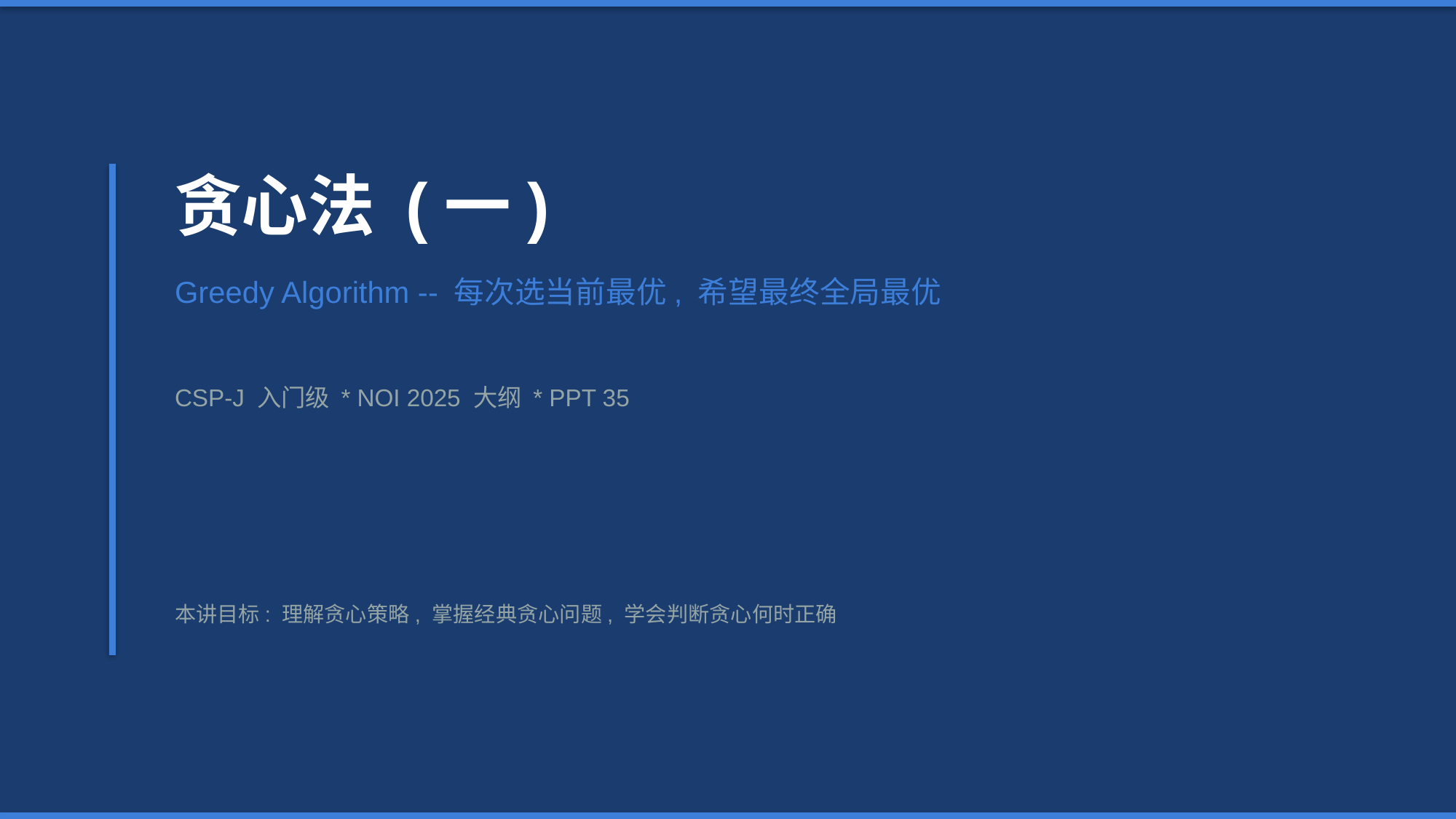

贪心法 (一)
Greedy Algorithm -- 每次选当前最优, 希望最终全局最优
CSP-J 入门级 * NOI 2025 大纲 * PPT 35
本讲目标: 理解贪心策略, 掌握经典贪心问题, 学会判断贪心何时正确